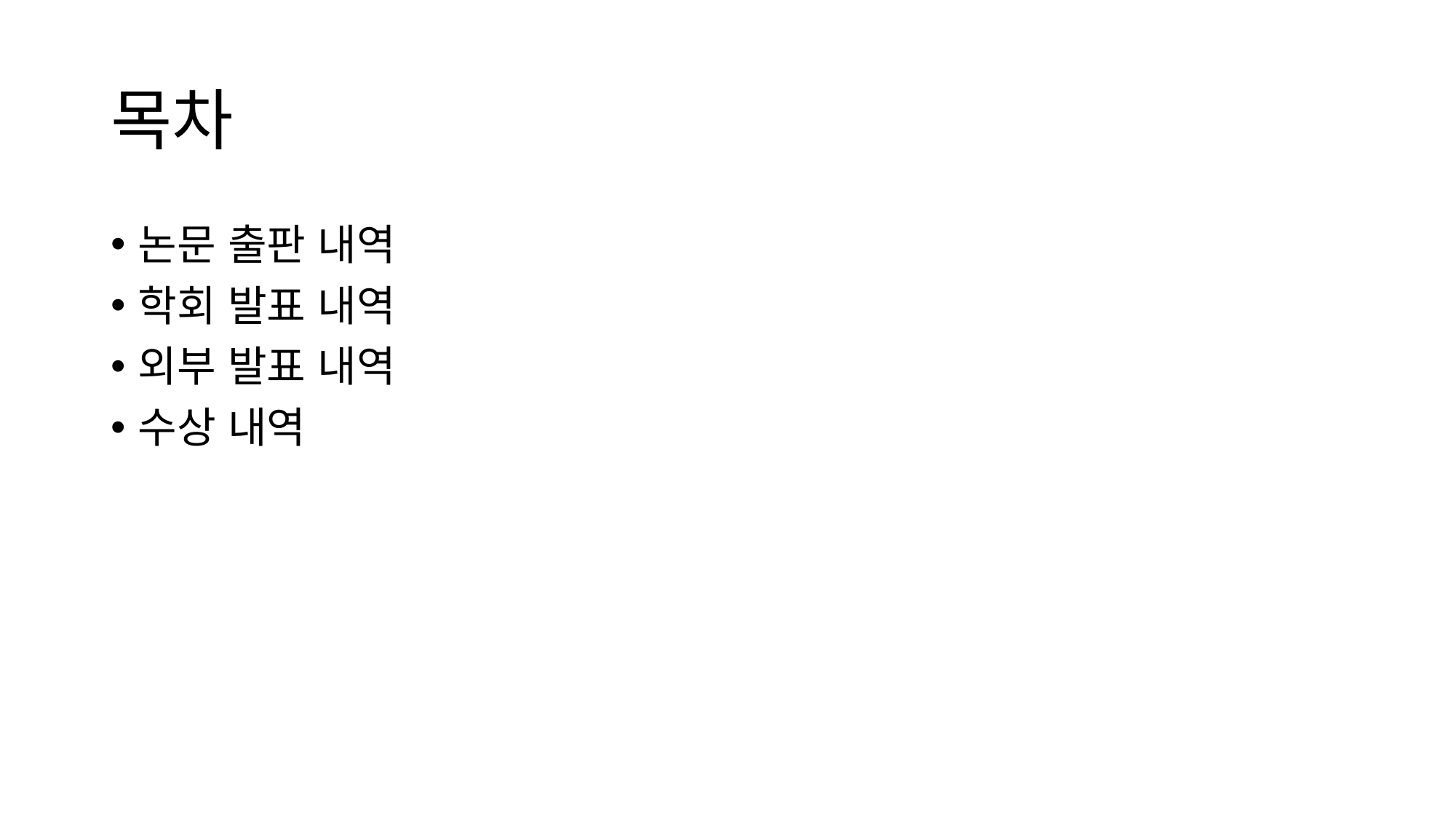

# 목차
논문 출판 내역
학회 발표 내역
외부 발표 내역
수상 내역